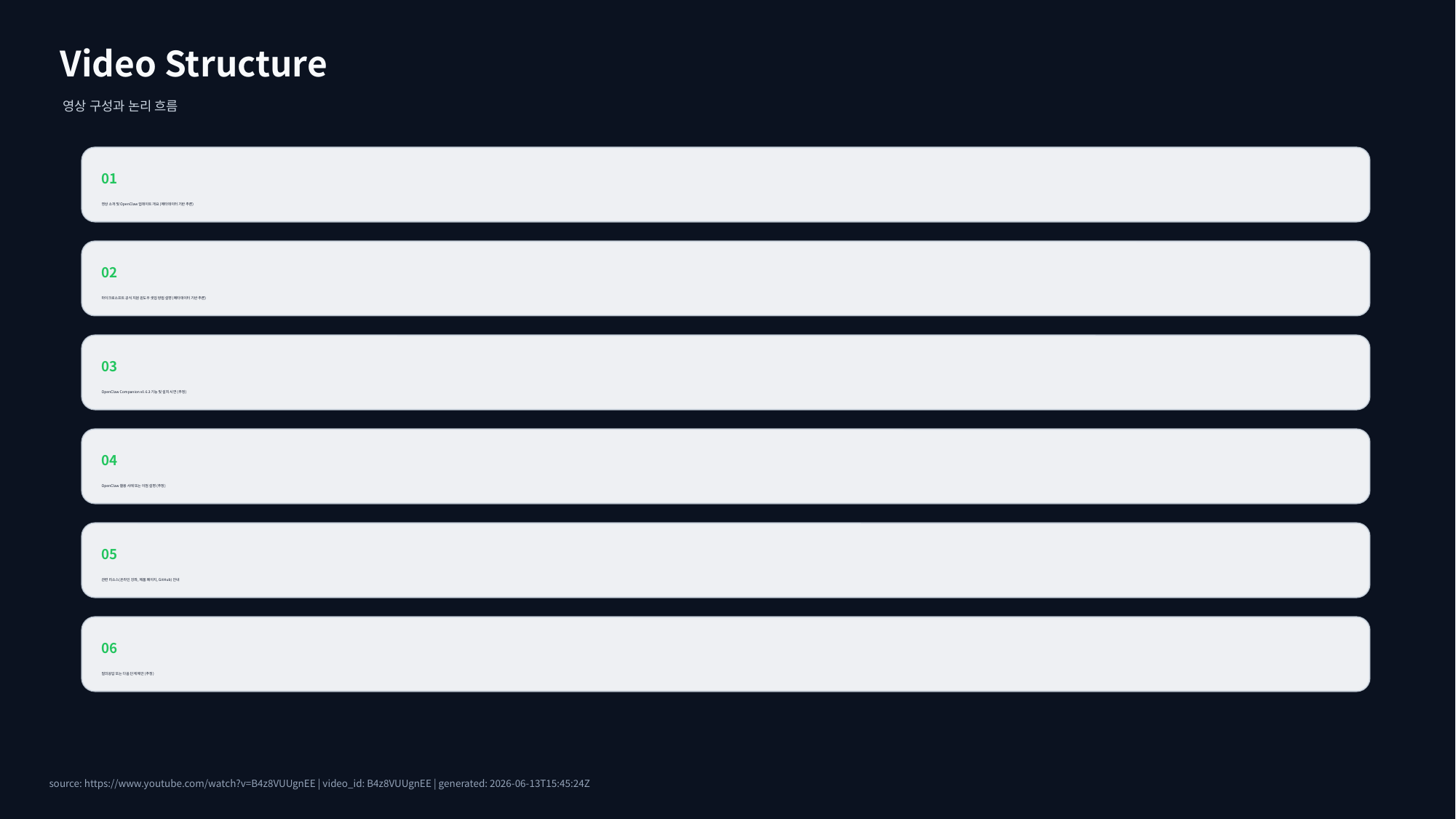

Video Structure
영상 구성과 논리 흐름

01
영상 소개 및 OpenClaw 업데이트 개요 (메타데이터 기반 추론)

02
마이크로소프트 공식 지원 윈도우 셋업 방법 설명 (메타데이터 기반 추론)

03
OpenClaw Companion v0.6.3 기능 및 설치 시연 (추정)

04
OpenClaw 활용 사례 또는 이점 설명 (추정)

05
관련 리소스(온라인 강좌, 제품 페이지, GitHub) 안내

06
질의응답 또는 다음 단계 제안 (추정)
source: https://www.youtube.com/watch?v=B4z8VUUgnEE | video_id: B4z8VUUgnEE | generated: 2026-06-13T15:45:24Z